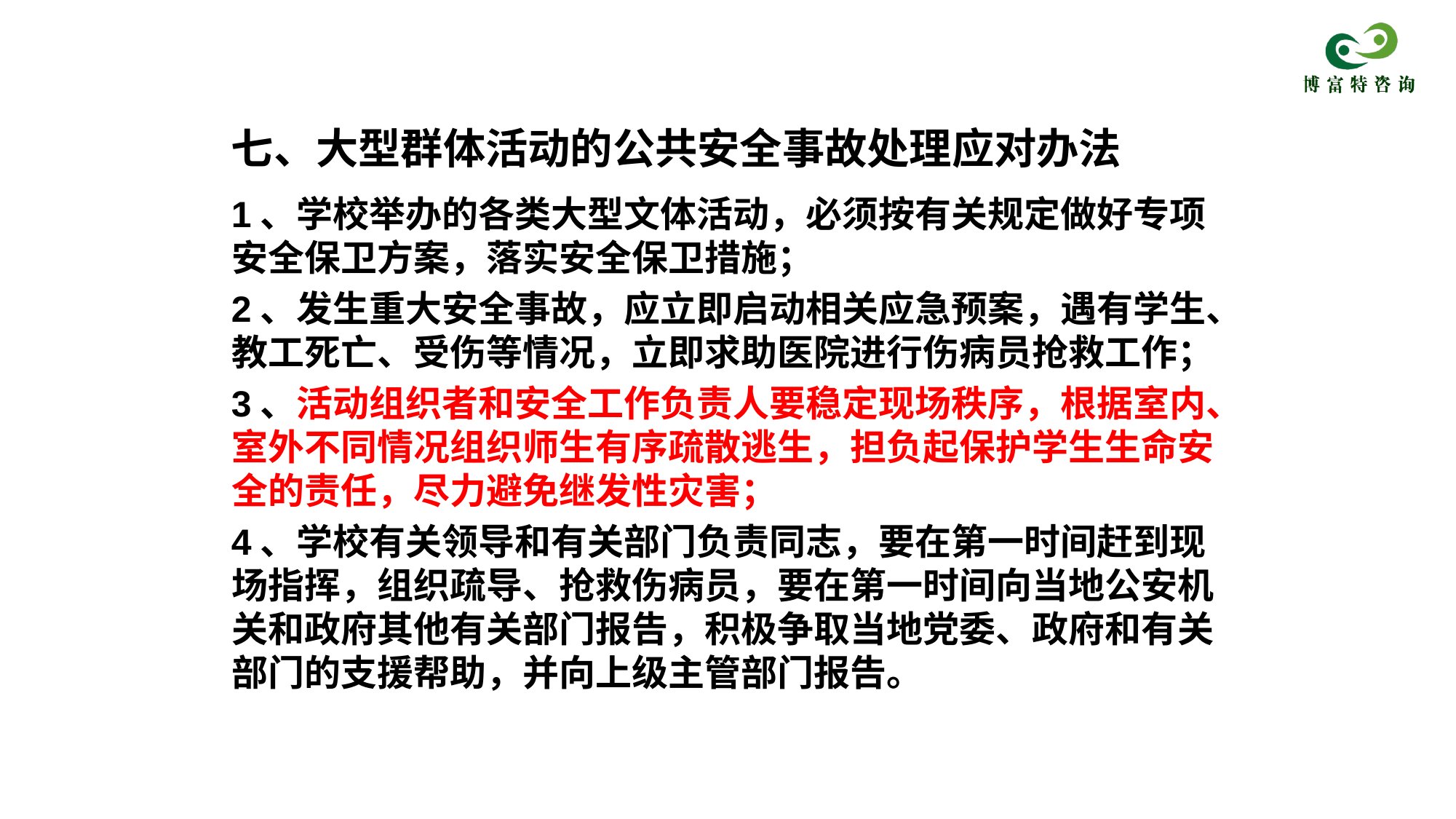

七、大型群体活动的公共安全事故处理应对办法
1、学校举办的各类大型文体活动，必须按有关规定做好专项安全保卫方案，落实安全保卫措施；
2、发生重大安全事故，应立即启动相关应急预案，遇有学生、教工死亡、受伤等情况，立即求助医院进行伤病员抢救工作；
3、活动组织者和安全工作负责人要稳定现场秩序，根据室内、室外不同情况组织师生有序疏散逃生，担负起保护学生生命安全的责任，尽力避免继发性灾害；
4、学校有关领导和有关部门负责同志，要在第一时间赶到现场指挥，组织疏导、抢救伤病员，要在第一时间向当地公安机关和政府其他有关部门报告，积极争取当地党委、政府和有关部门的支援帮助，并向上级主管部门报告。
36